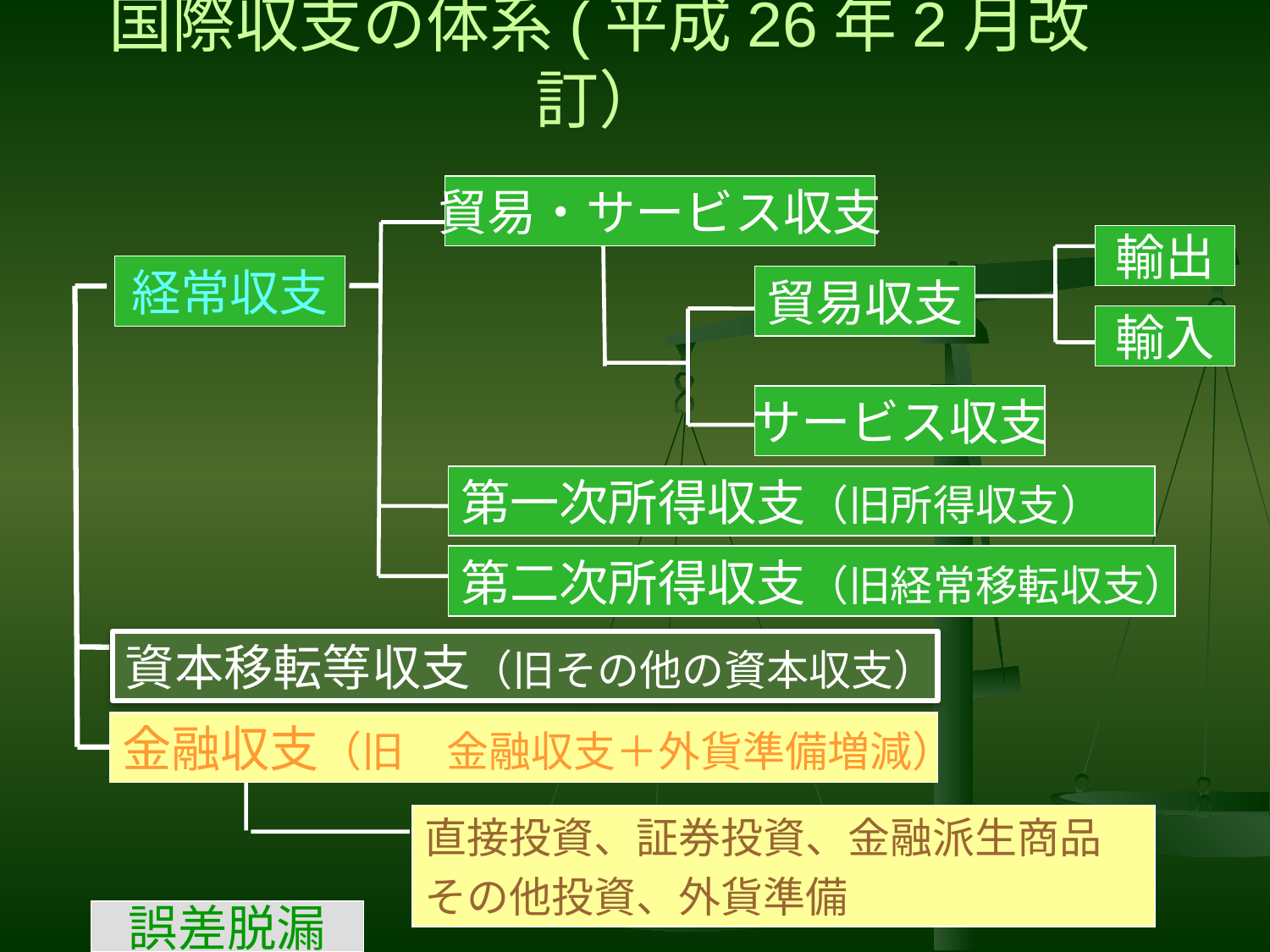

# 国際収支の体系(平成26年2月改訂）

貿易・サービス収支

輸出

経常収支
貿易収支

輸入

サービス収支

第一次所得収支（旧所得収支）

第二次所得収支（旧経常移転収支）

資本移転等収支（旧その他の資本収支）

金融収支（旧　金融収支＋外貨準備増減）

直接投資、証券投資、金融派生商品
その他投資、外貨準備

誤差脱漏